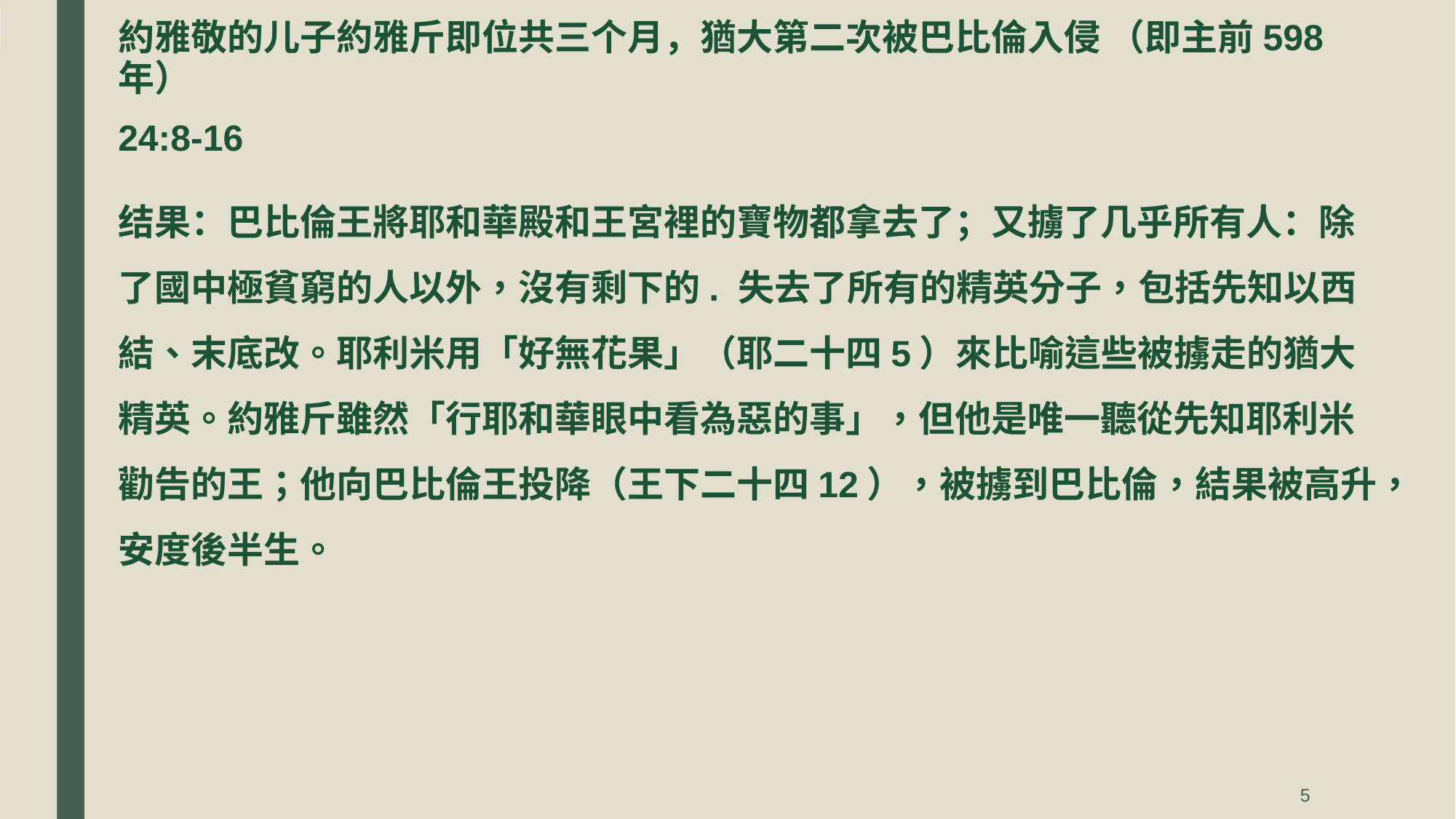

約雅敬的儿子約雅斤即位共三个月，猶大第二次被巴比倫入侵 （即主前598年）
24:8-16
结果：巴比倫王將耶和華殿和王宮裡的寶物都拿去了；又擄了几乎所有人：除了國中極貧窮的人以外，沒有剩下的. 失去了所有的精英分子，包括先知以西結、末底改。耶利米用「好無花果」（耶二十四5）來比喻這些被擄走的猶大精英。約雅斤雖然「行耶和華眼中看為惡的事」，但他是唯一聽從先知耶利米勸告的王；他向巴比倫王投降（王下二十四12），被擄到巴比倫，結果被高升，安度後半生。

5